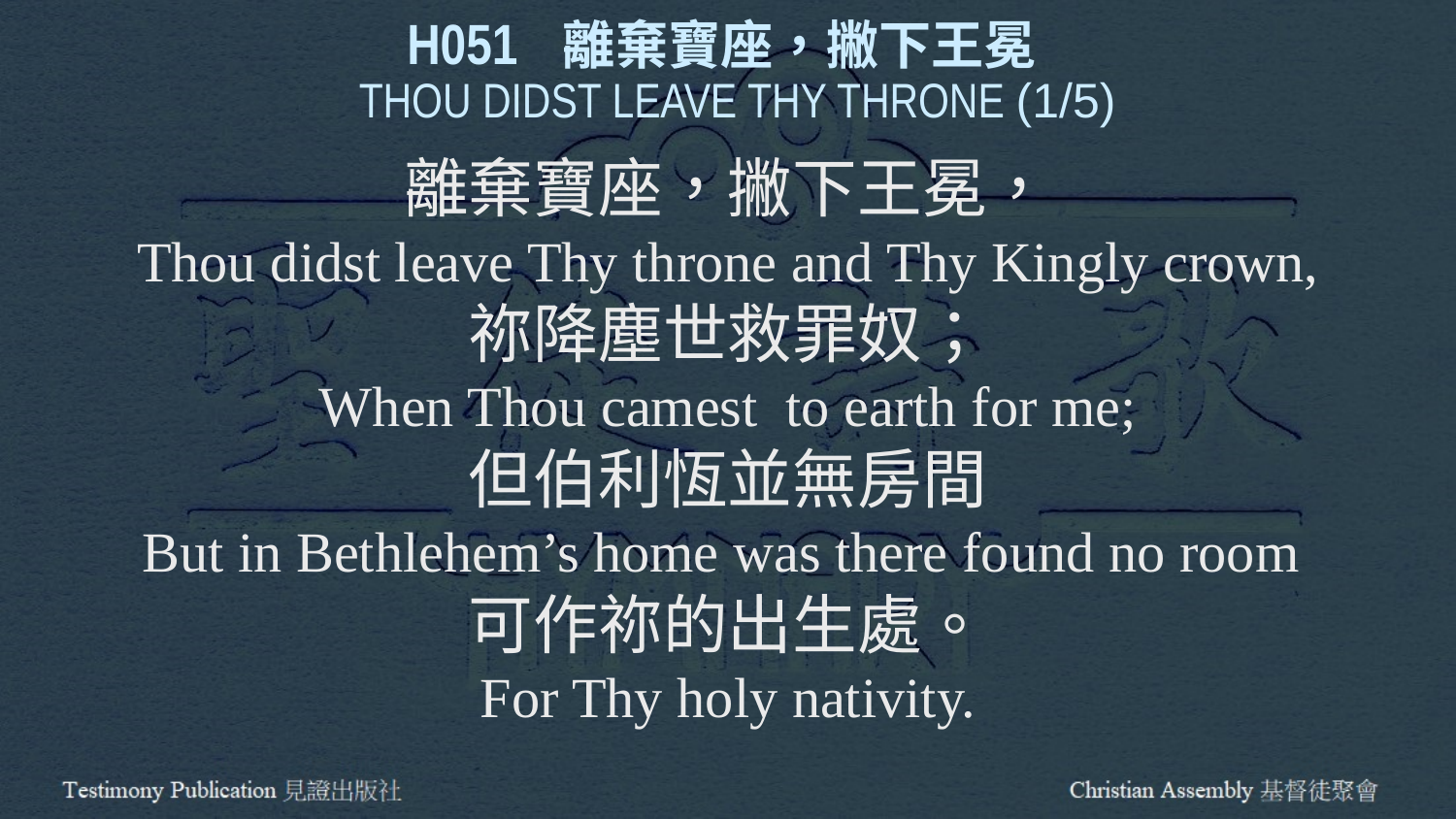

H051  離棄寶座，撇下王冕
 THOU DIDST LEAVE THY THRONE (1/5)
離棄寶座，撇下王冕，
Thou didst leave Thy throne and Thy Kingly crown,
祢降塵世救罪奴；
When Thou camest  to earth for me;
但伯利恆並無房間
But in Bethlehem’s home was there found no room
可作祢的出生處。
For Thy holy nativity.